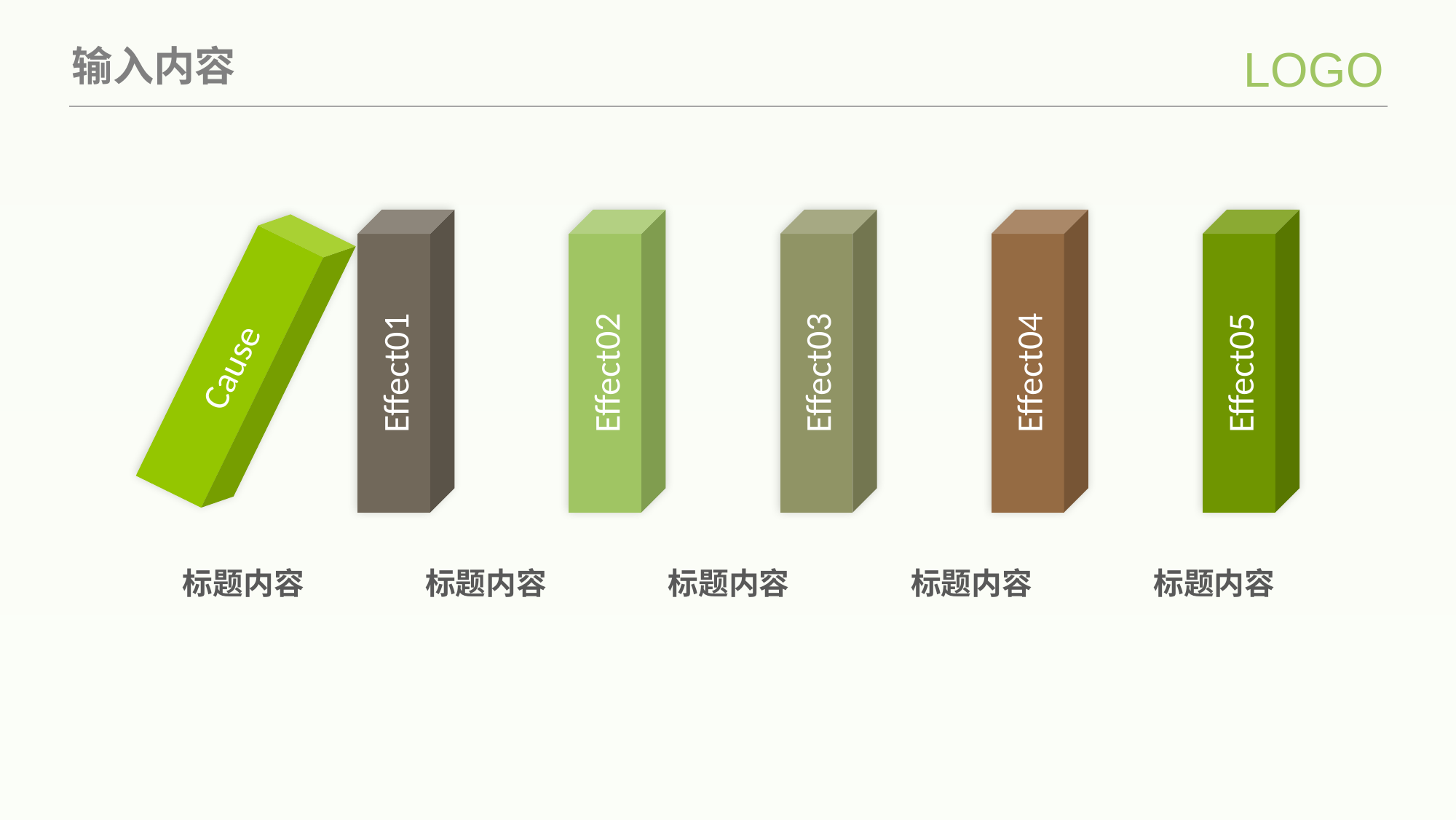

LOGO
输入内容
Cause
Effect01
Effect02
Effect03
Effect04
Effect05
标题内容

标题内容

标题内容

标题内容

标题内容